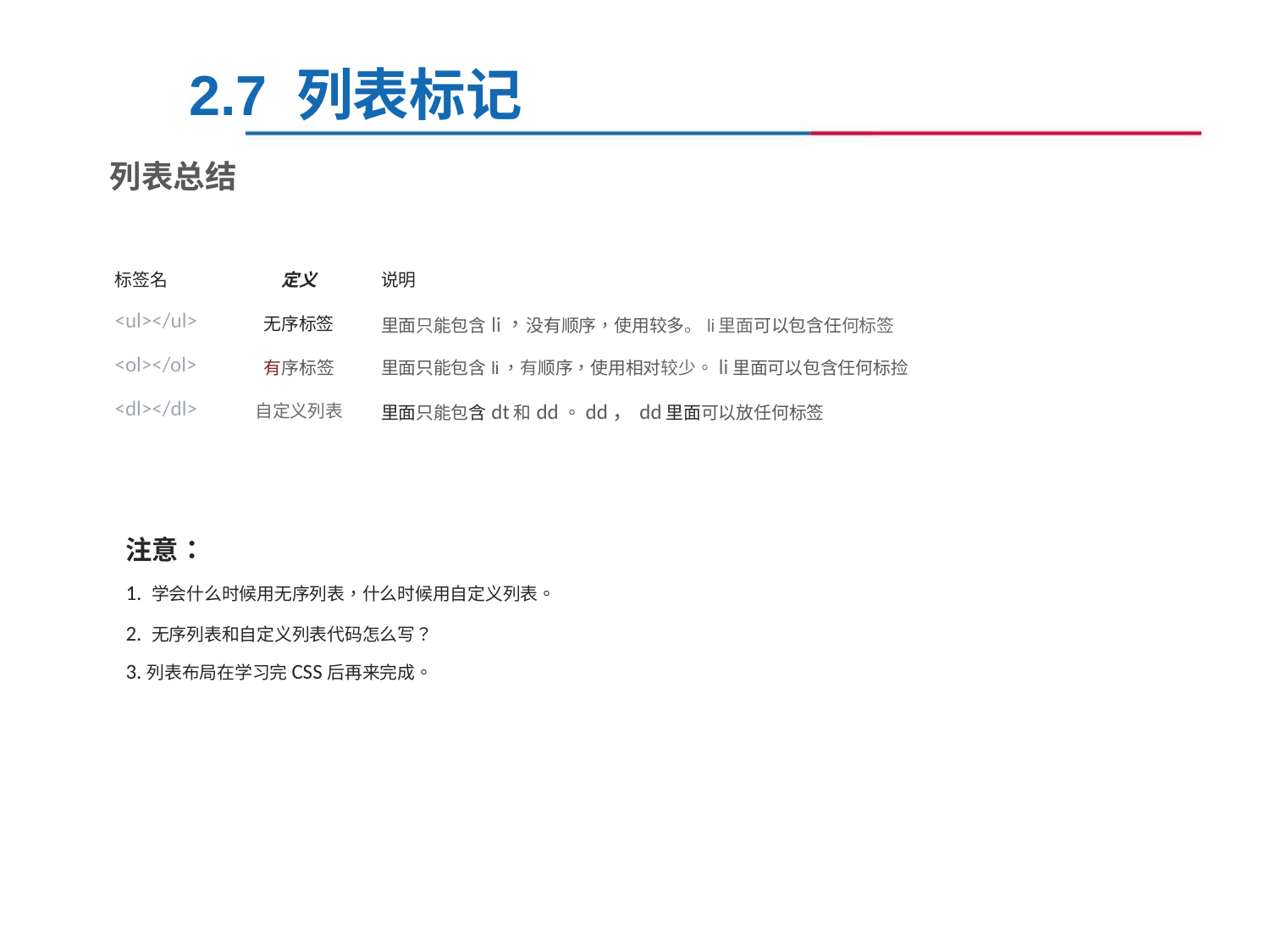

2.7 列表标记
列表总结
| 标签名 | 定义 | 说明 |
| --- | --- | --- |
| <ul></ul> | 无序标签 | 里面只能包含li，没有顺序，使用较多。li里面可以包含任何标签 |
| <ol></ol> | 有序标签 | 里面只能包含li，有顺序，使用相对较少。li里面可以包含任何标捡 |
| <dl></dl> | 自定义列表 | 里面只能包含dt和dd。dd，dd里面可以放任何标签 |
注意：
1. 学会什么时候用无序列表，什么时候用自定义列表。
2. 无序列表和自定义列表代码怎么写？
3.列表布局在学习完CSS后再来完成。